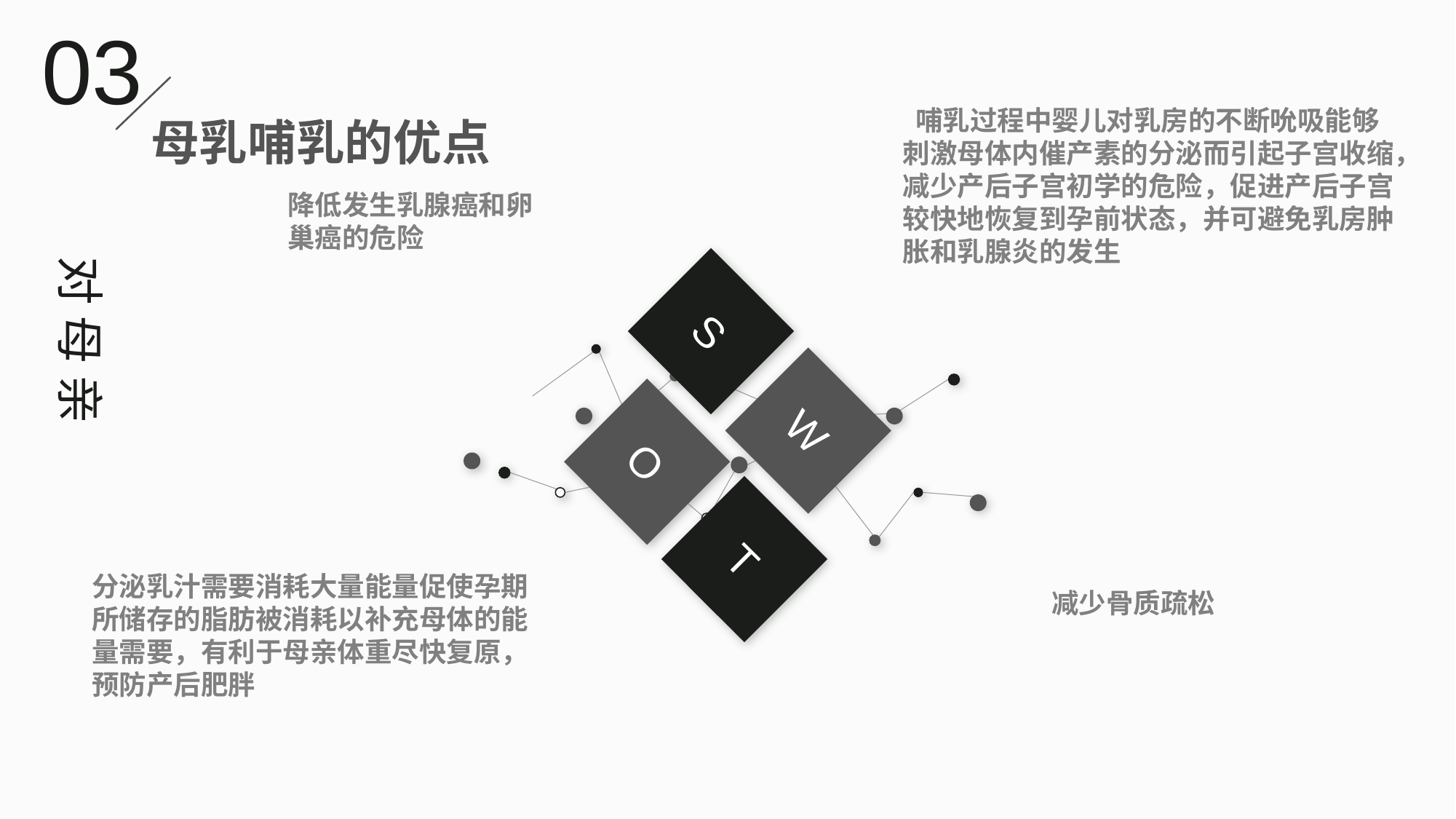

03
 哺乳过程中婴儿对乳房的不断吮吸能够
刺激母体内催产素的分泌而引起子宫收缩，
减少产后子宫初学的危险，促进产后子宫
较快地恢复到孕前状态，并可避免乳房肿
胀和乳腺炎的发生

母乳哺乳的优点
降低发生乳腺癌和卵
巢癌的危险

对 母 亲
S

W

O

T

分泌乳汁需要消耗大量能量促使孕期
所储存的脂肪被消耗以补充母体的能
量需要，有利于母亲体重尽快复原，
预防产后肥胖
减少骨质疏松